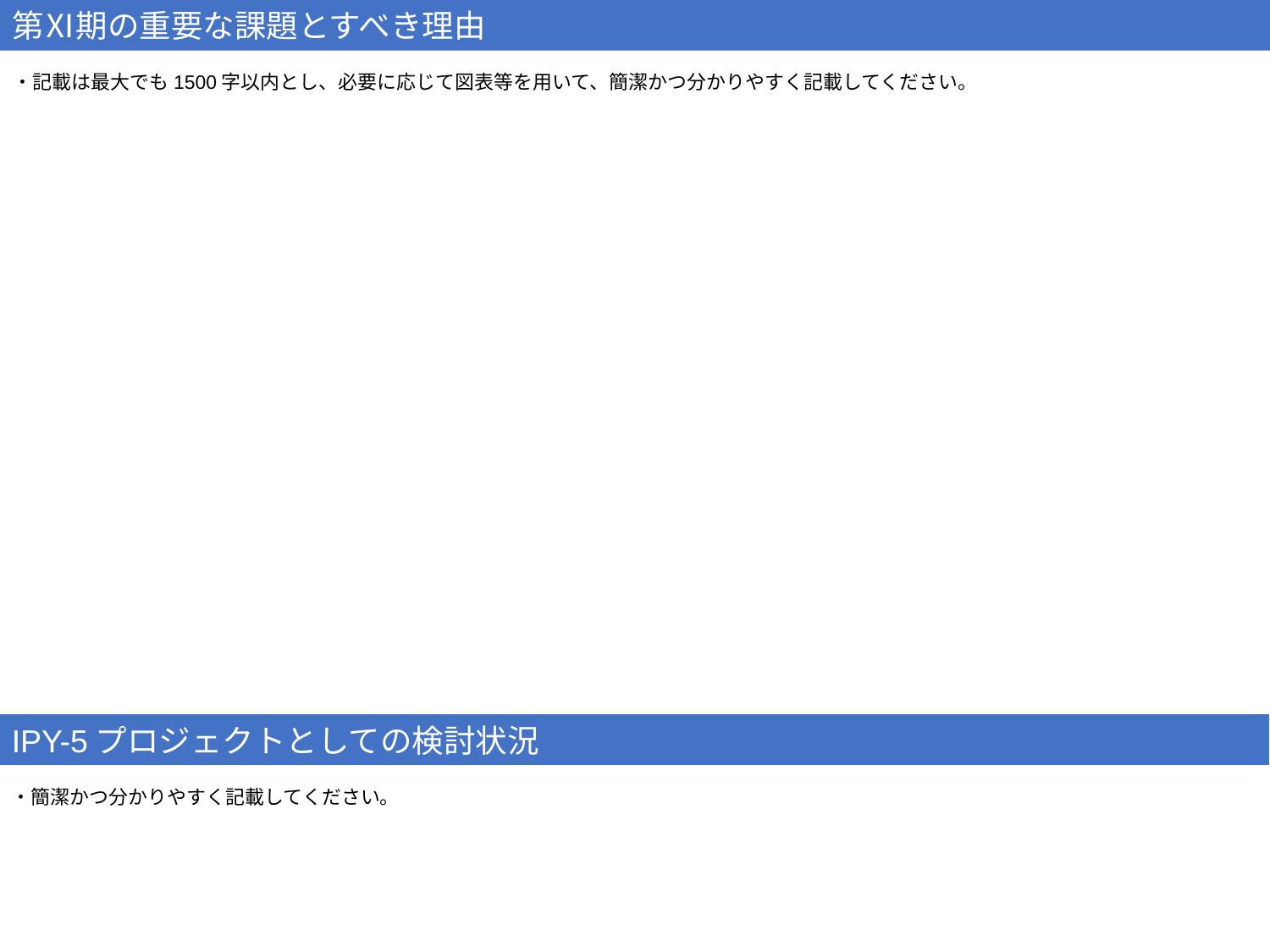

第Ⅺ期の重要な課題とすべき理由
・記載は最大でも1500字以内とし、必要に応じて図表等を用いて、簡潔かつ分かりやすく記載してください。
IPY-5プロジェクトとしての検討状況
・簡潔かつ分かりやすく記載してください。
4